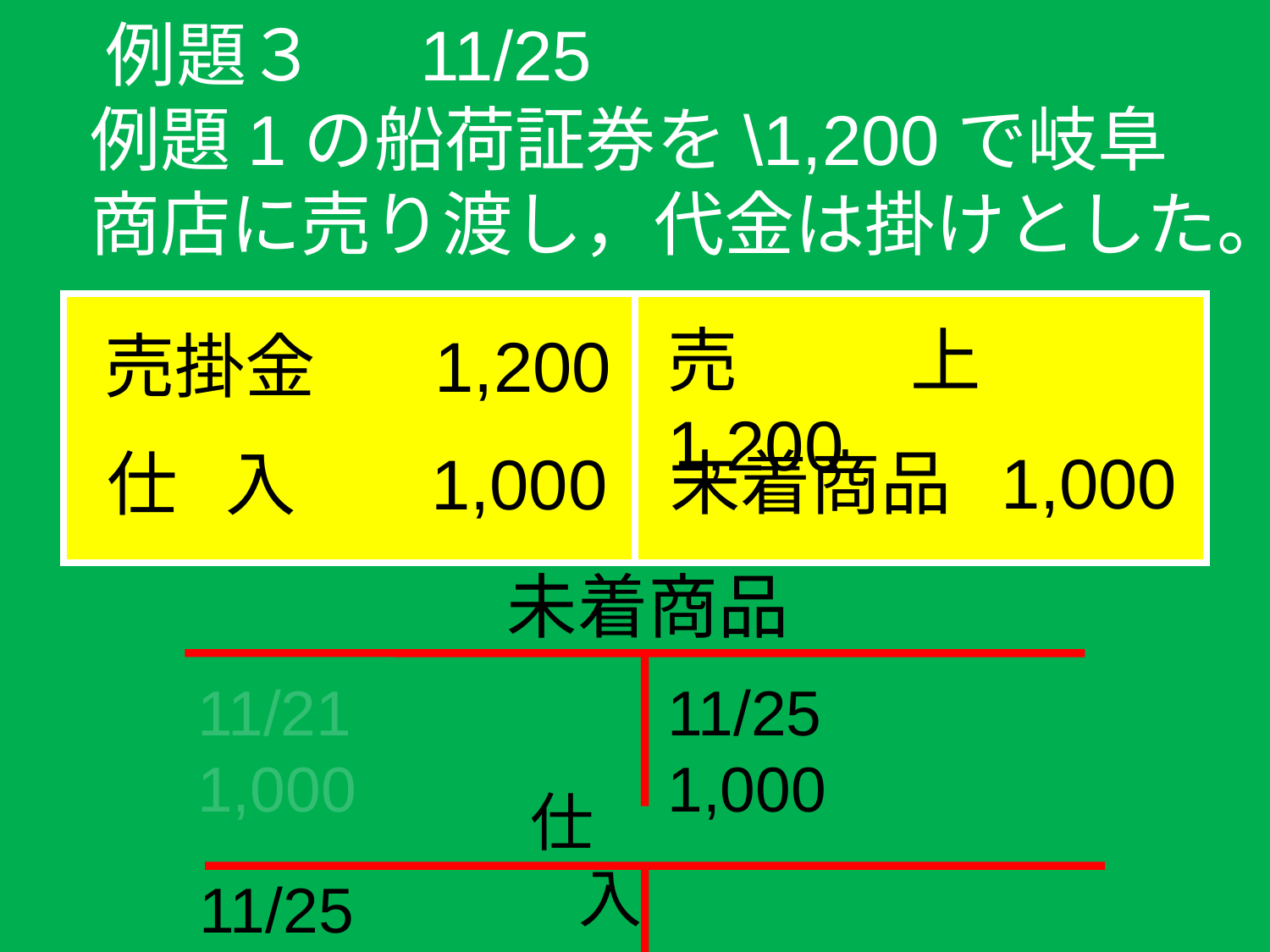

例題３　 11/25
　例題1の船荷証券を\1,200で岐阜
　商店に売り渡し，代金は掛けとした。
|  |  |
| --- | --- |
売　　  上  1,200
売掛金　  1,200
未着商品  1,000
仕   入　   1,000
未着商品

11/21　1,000
11/25　1,000
仕　　入
11/25　1,000